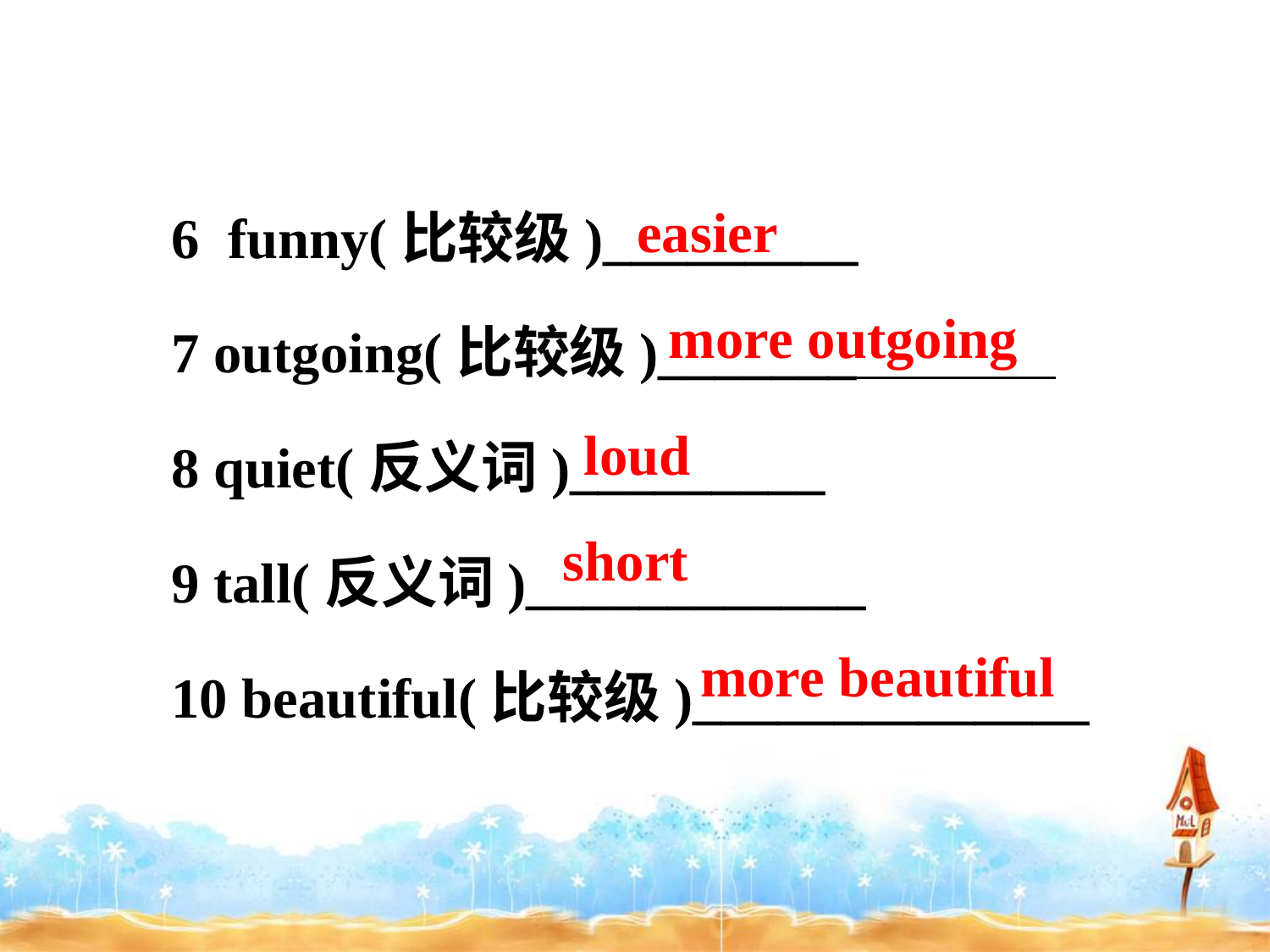

6  funny(比较级)_________
7 outgoing(比较级)_______
8 quiet(反义词)_________
9 tall(反义词)____________
10 beautiful(比较级)______________
easier
more outgoing
loud
short
more beautiful